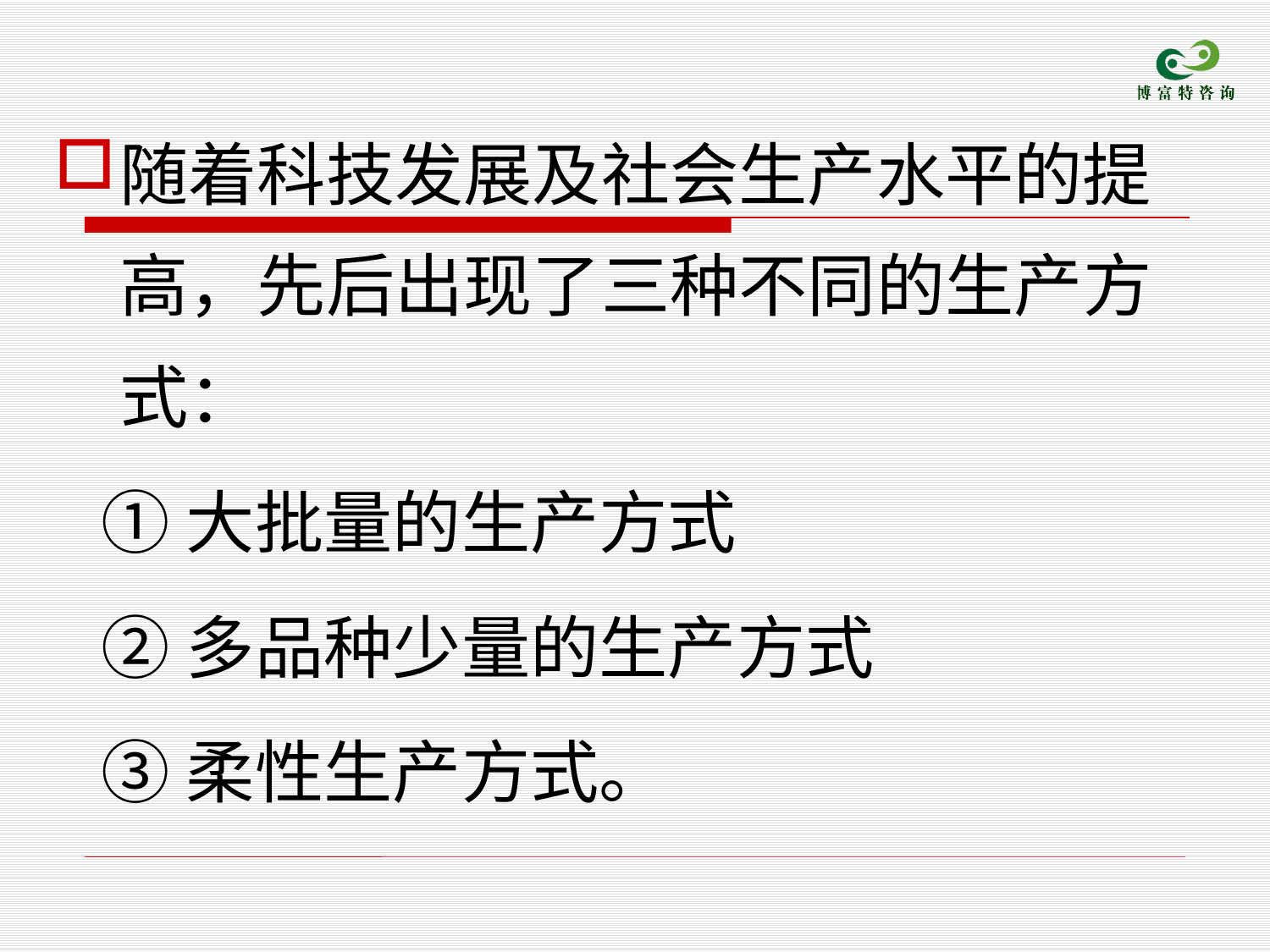

随着科技发展及社会生产水平的提高，先后出现了三种不同的生产方式：
   ①大批量的生产方式
   ②多品种少量的生产方式
   ③柔性生产方式。
528